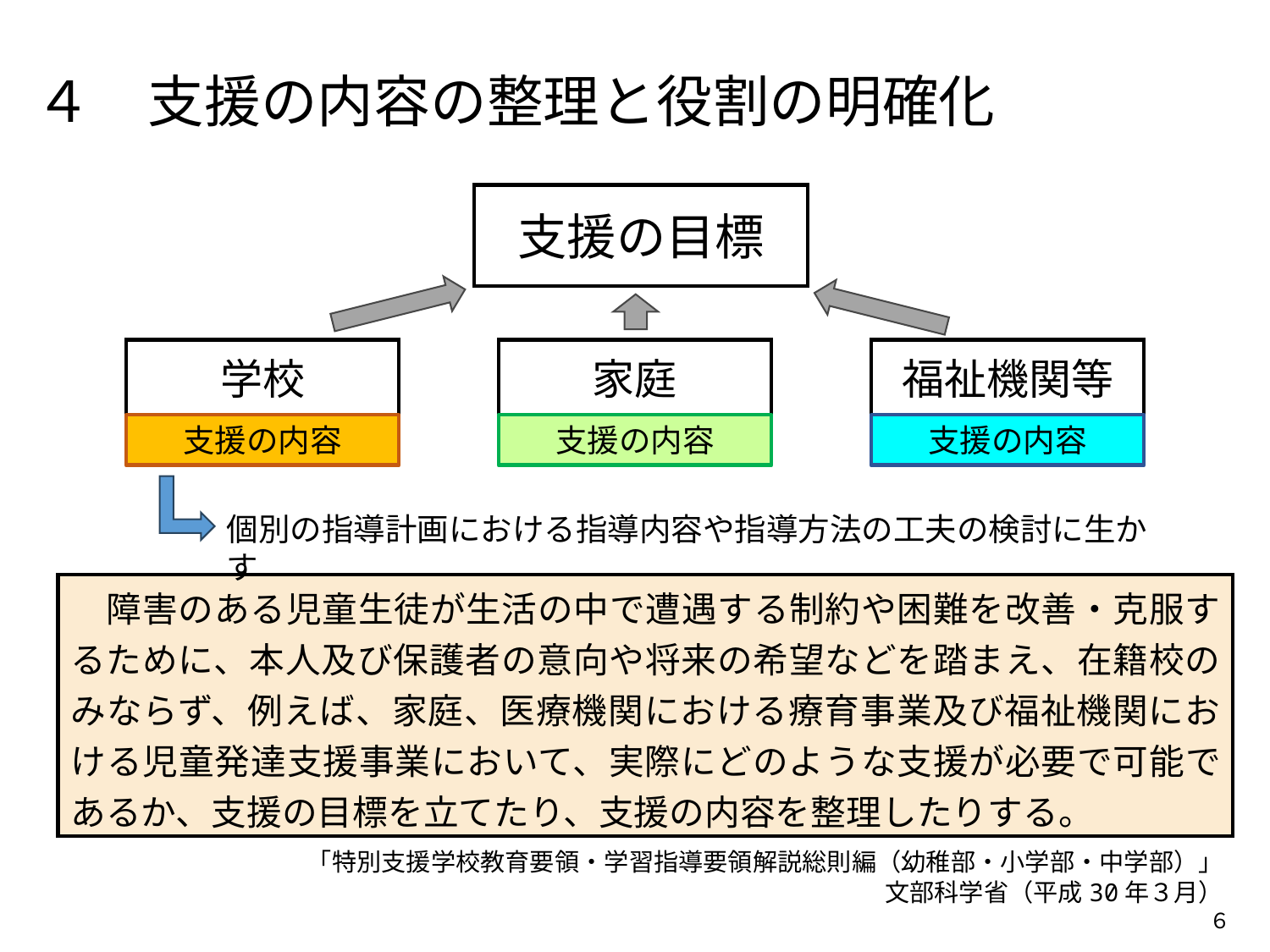

４　支援の内容の整理と役割の明確化
支援の目標

学校
家庭
福祉機関等
支援の内容
支援の内容
支援の内容

個別の指導計画における指導内容や指導方法の工夫の検討に生かす
　障害のある児童生徒が生活の中で遭遇する制約や困難を改善・克服するために、本人及び保護者の意向や将来の希望などを踏まえ、在籍校のみならず、例えば、家庭、医療機関における療育事業及び福祉機関における児童発達支援事業において、実際にどのような支援が必要で可能であるか、支援の目標を立てたり、支援の内容を整理したりする。
「特別支援学校教育要領・学習指導要領解説総則編（幼稚部・小学部・中学部）」
文部科学省（平成30年３月）
６